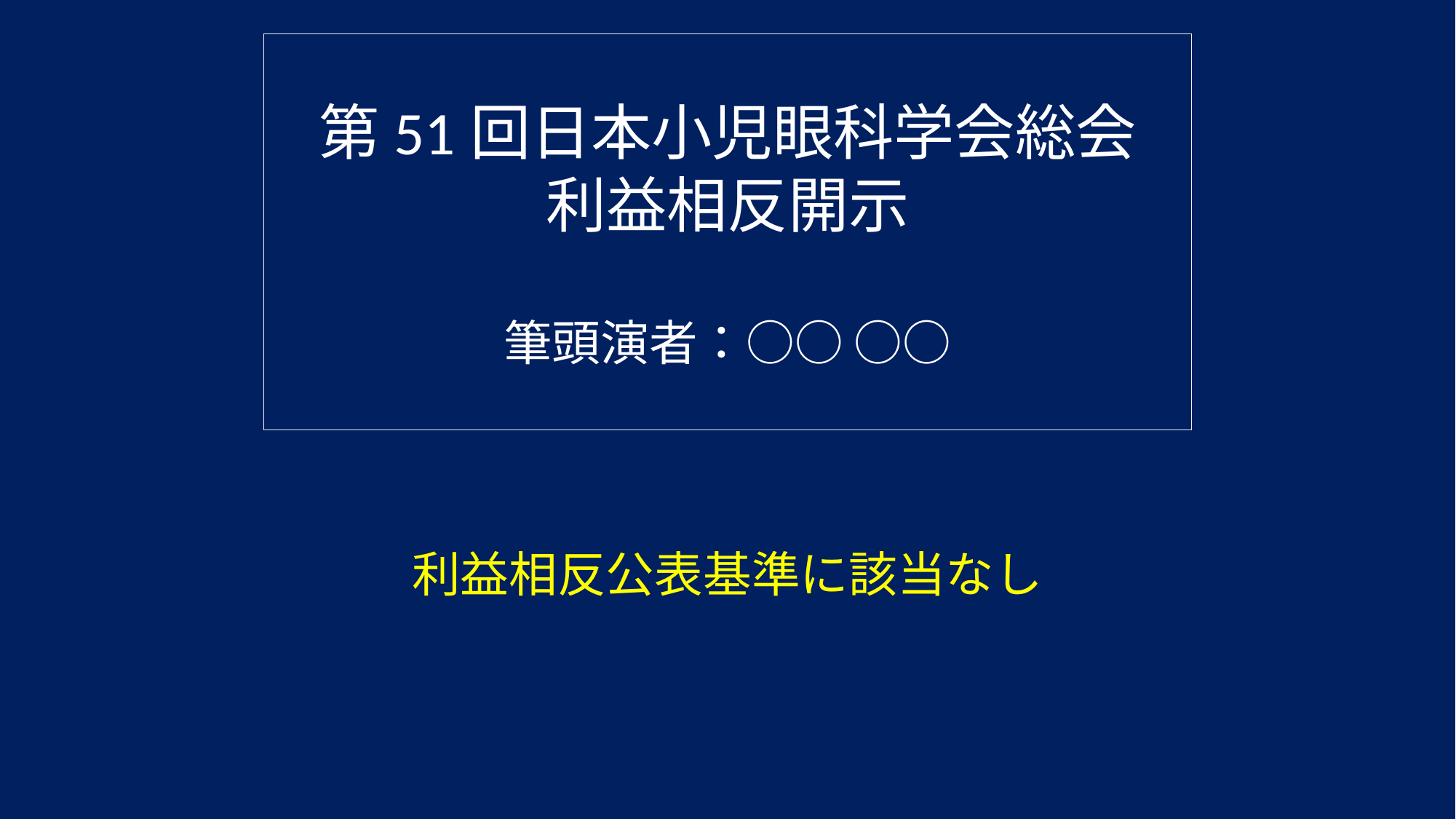

# 第51回日本小児眼科学会総会 利益相反開示 筆頭演者：○○ ○○
利益相反公表基準に該当なし